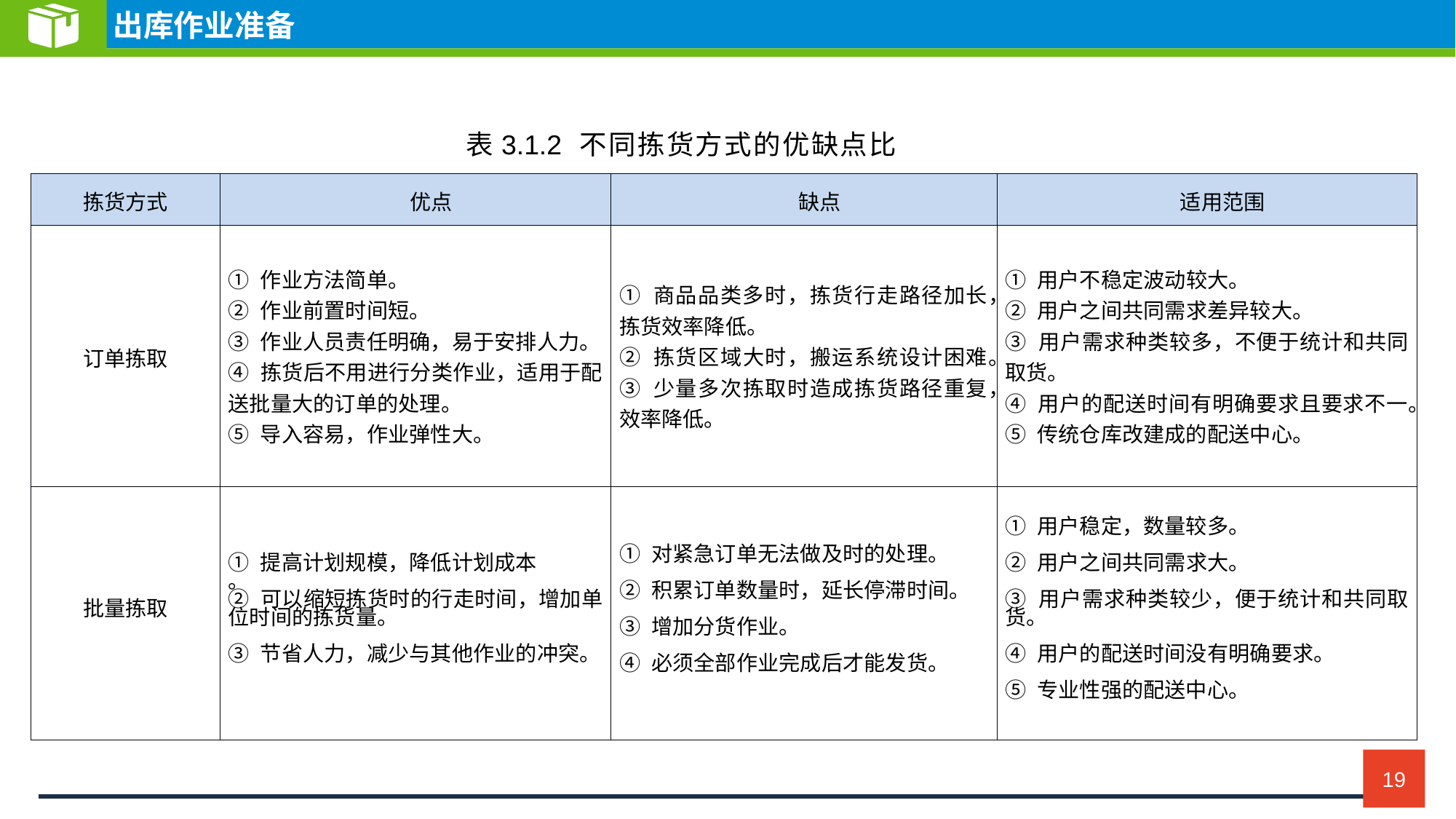

表3.1.2 不同拣货方式的优缺点比较
| 拣货方式 | 优点 | 缺点 | 适用范围 |
| --- | --- | --- | --- |
| 订单拣取 | ① 作业方法简单。 ② 作业前置时间短。 ③ 作业人员责任明确，易于安排人力。 ④ 拣货后不用进行分类作业，适用于配送批量大的订单的处理。 ⑤ 导入容易，作业弹性大。 | ① 商品品类多时，拣货行走路径加长，拣货效率降低。 ② 拣货区域大时，搬运系统设计困难。 ③ 少量多次拣取时造成拣货路径重复，效率降低。 | ① 用户不稳定波动较大。 ② 用户之间共同需求差异较大。 ③ 用户需求种类较多，不便于统计和共同取货。 ④ 用户的配送时间有明确要求且要求不一。 ⑤ 传统仓库改建成的配送中心。 |
| 批量拣取 | ① 提高计划规模，降低计划成本 。 ② 可以缩短拣货时的行走时间，增加单位时间的拣货量。 ③ 节省人力，减少与其他作业的冲突。 | ① 对紧急订单无法做及时的处理。 ② 积累订单数量时，延长停滞时间。 ③ 增加分货作业。 ④ 必须全部作业完成后才能发货。 | ① 用户稳定，数量较多。 ② 用户之间共同需求大。 ③ 用户需求种类较少，便于统计和共同取货。 ④ 用户的配送时间没有明确要求。 ⑤ 专业性强的配送中心。 |
19